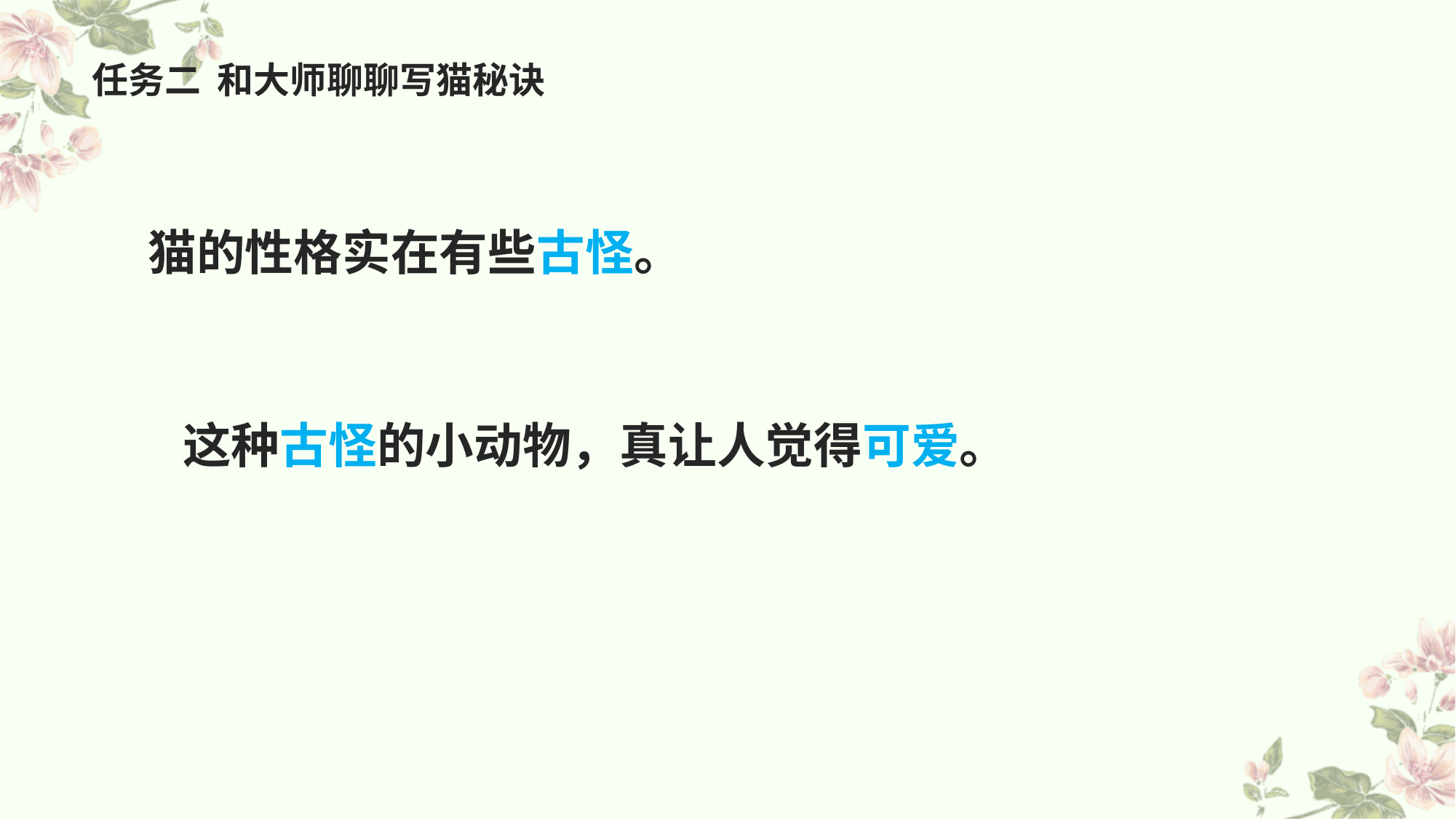

# 任务二  和大师聊聊写猫秘诀

    猫的性格实在有些古怪。

这种古怪的小动物，真让人觉得可爱。